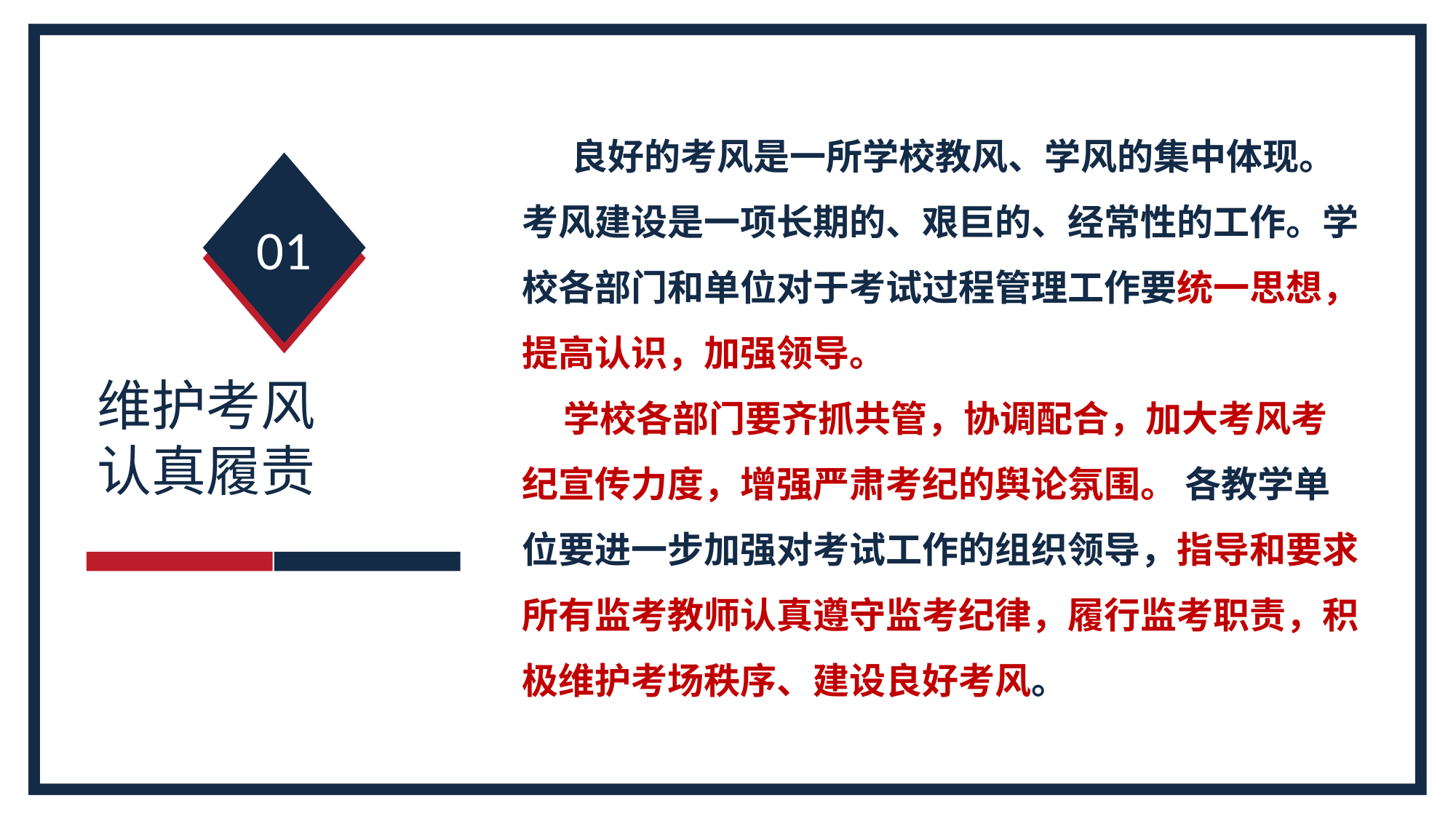

良好的考风是一所学校教风、学风的集中体现。考风建设是一项长期的、艰巨的、经常性的工作。学校各部门和单位对于考试过程管理工作要统一思想，提高认识，加强领导。
    学校各部门要齐抓共管，协调配合，加大考风考纪宣传力度，增强严肃考纪的舆论氛围。 各教学单位要进一步加强对考试工作的组织领导，指导和要求所有监考教师认真遵守监考纪律，履行监考职责，积极维护考场秩序、建设良好考风。
01

维护考风
认真履责